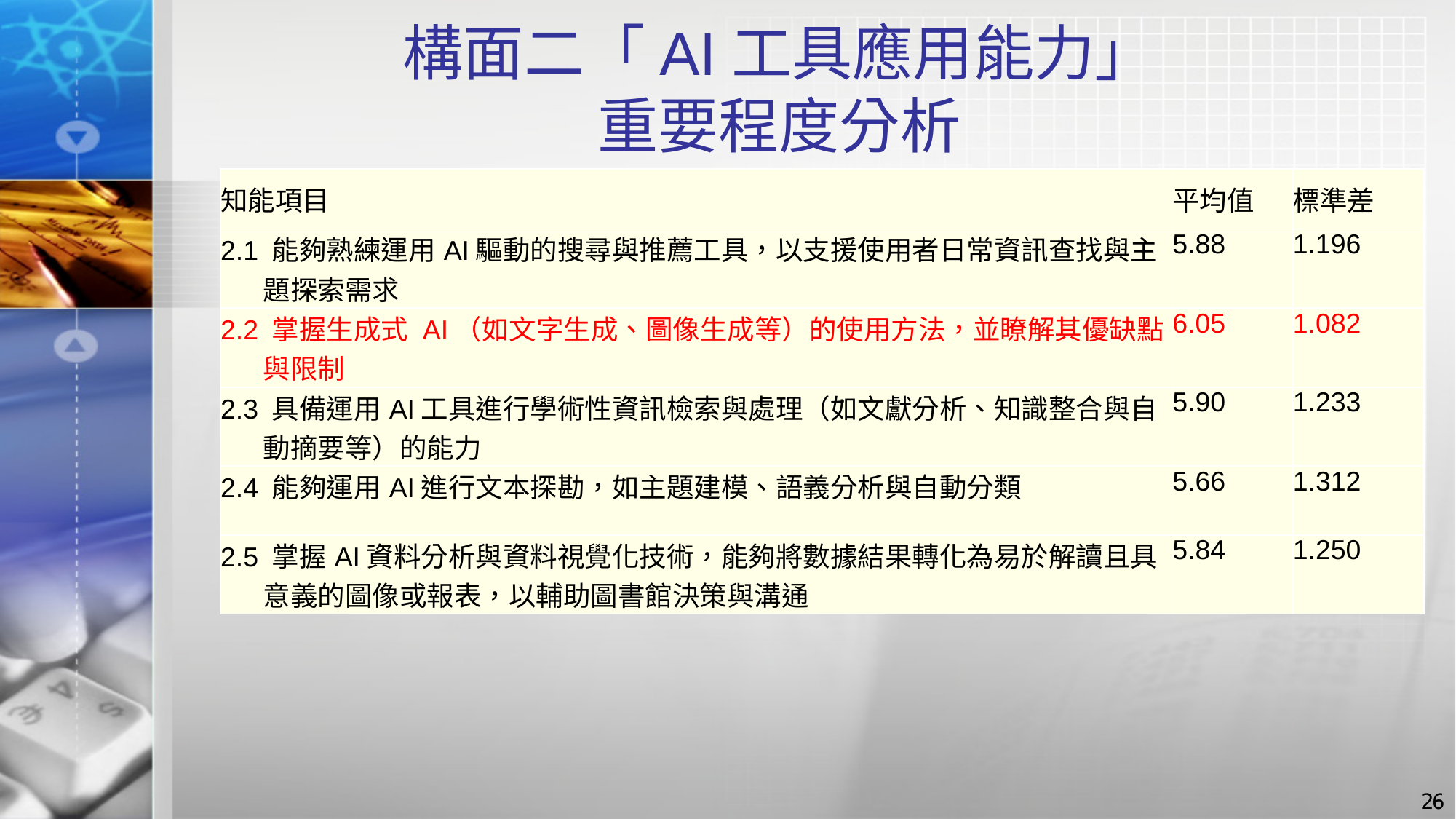

# 構面二「AI工具應用能力」 重要程度分析
| 知能項目 | 平均值 | 標準差 |
| --- | --- | --- |
| 2.1 能夠熟練運用AI驅動的搜尋與推薦工具，以支援使用者日常資訊查找與主題探索需求 | 5.88 | 1.196 |
| 2.2 掌握生成式 AI（如文字生成、圖像生成等）的使用方法，並瞭解其優缺點與限制 | 6.05 | 1.082 |
| 2.3 具備運用AI工具進行學術性資訊檢索與處理（如文獻分析、知識整合與自動摘要等）的能力 | 5.90 | 1.233 |
| 2.4 能夠運用AI進行文本探勘，如主題建模、語義分析與自動分類 | 5.66 | 1.312 |
| 2.5 掌握AI資料分析與資料視覺化技術，能夠將數據結果轉化為易於解讀且具意義的圖像或報表，以輔助圖書館決策與溝通 | 5.84 | 1.250 |
26